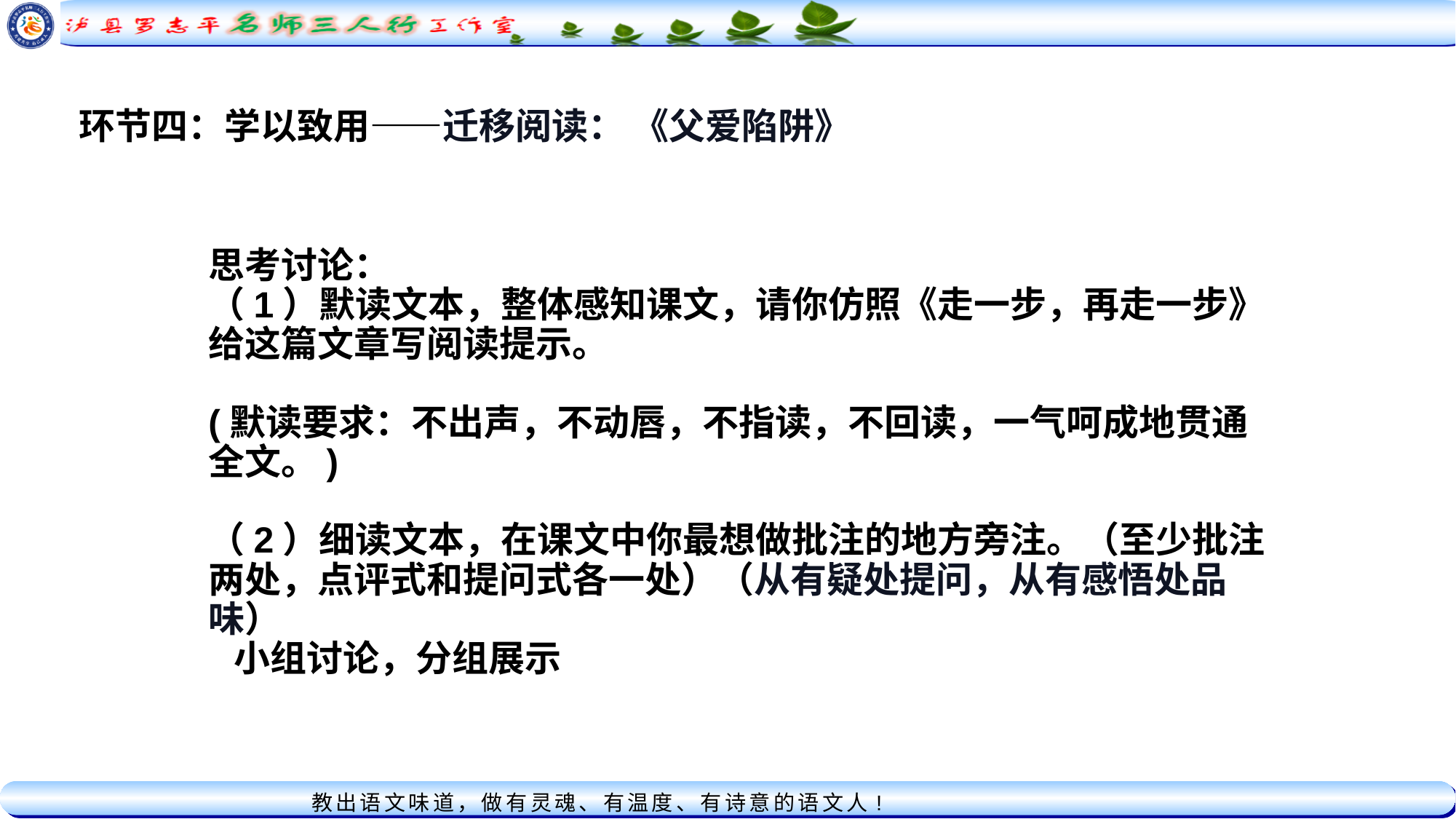

环节四：学以致用——迁移阅读： 《父爱陷阱》

思考讨论：
（1）默读文本，整体感知课文，请你仿照《走一步，再走一步》给这篇文章写阅读提示。

(默读要求：不出声，不动唇，不指读，不回读，一气呵成地贯通全文。)

（2）细读文本，在课文中你最想做批注的地方旁注。（至少批注两处，点评式和提问式各一处）（从有疑处提问，从有感悟处品味）
  小组讨论，分组展示